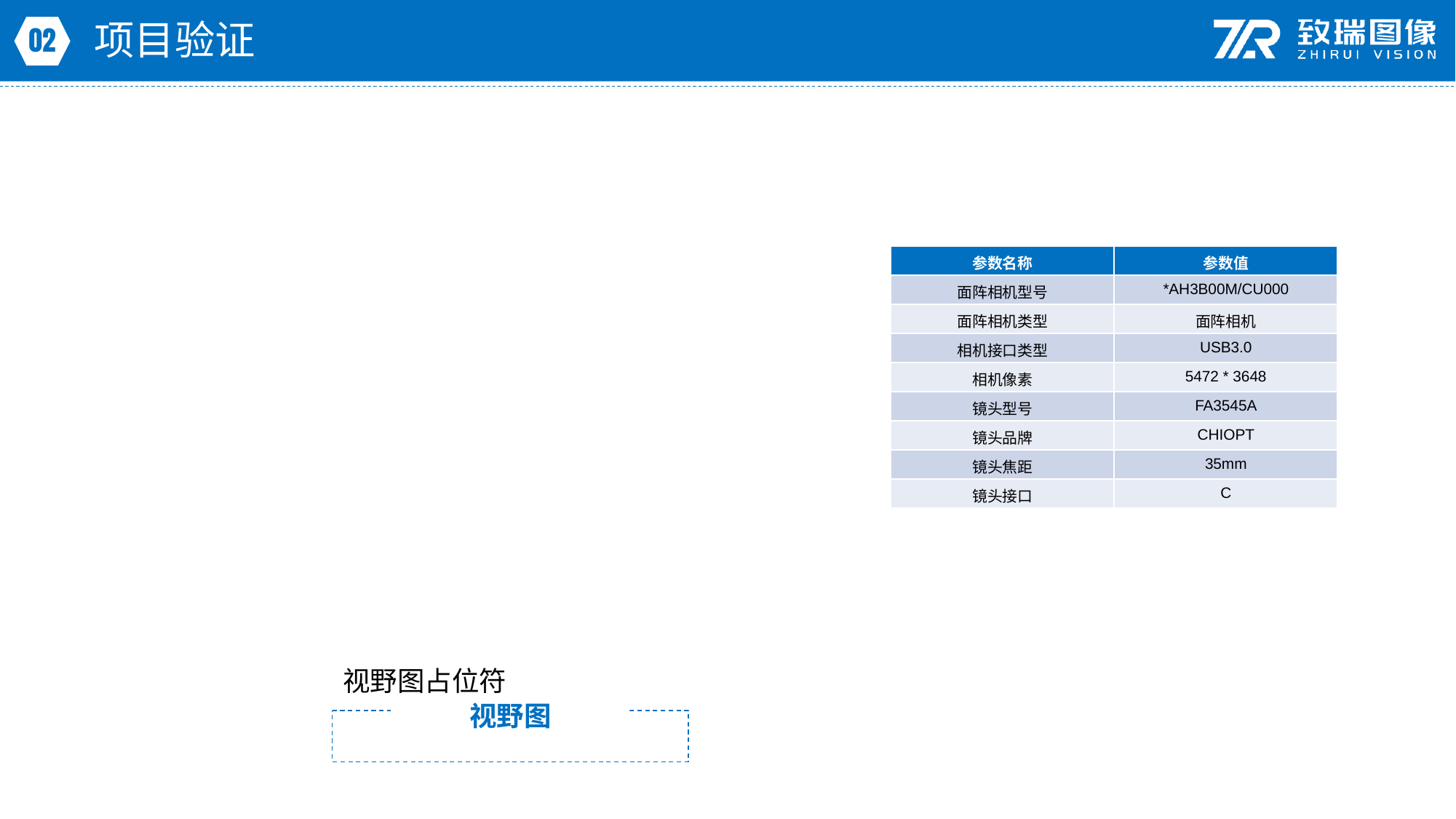

项目验证
02
| 参数名称 | 参数值 |
| --- | --- |
| 面阵相机型号 | \*AH3B00M/CU000 |
| 面阵相机类型 | 面阵相机 |
| 相机接口类型 | USB3.0 |
| 相机像素 | 5472 \* 3648 |
| 镜头型号 | FA3545A |
| 镜头品牌 | CHIOPT |
| 镜头焦距 | 35mm |
| 镜头接口 | C |
视野图占位符
视野图